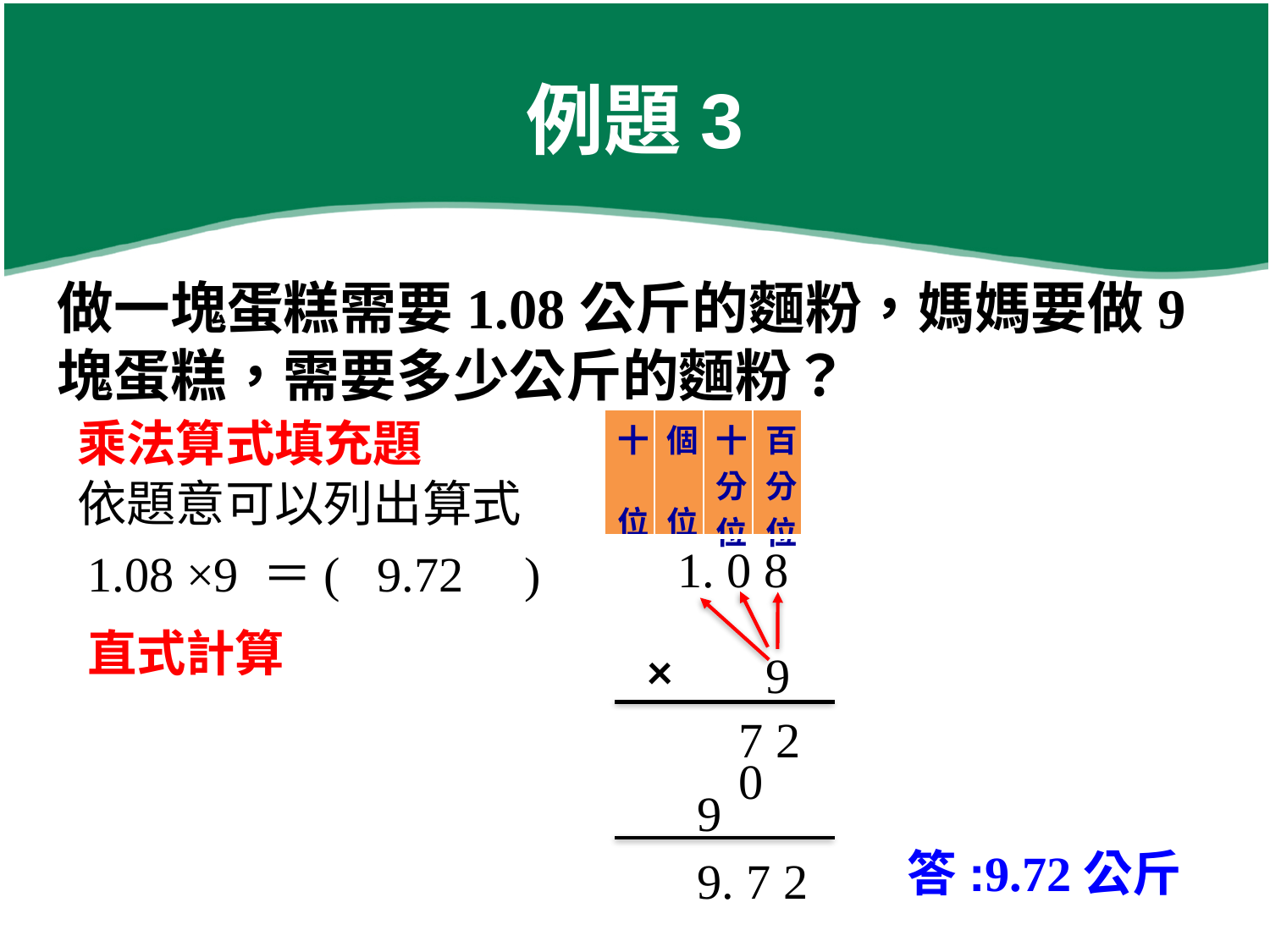

# 例題3
做一塊蛋糕需要1.08公斤的麵粉，媽媽要做9塊蛋糕，需要多少公斤的麵粉？
乘法算式填充題
| 十 位 | 個 位 | 十 分 位 | 百 分 位 |
| --- | --- | --- | --- |
依題意可以列出算式
1. 0 8
1.08 ×9 ＝(               )
9.72
直式計算
×
9
     7 2
     0
9
答:9.72公斤
9. 7 2